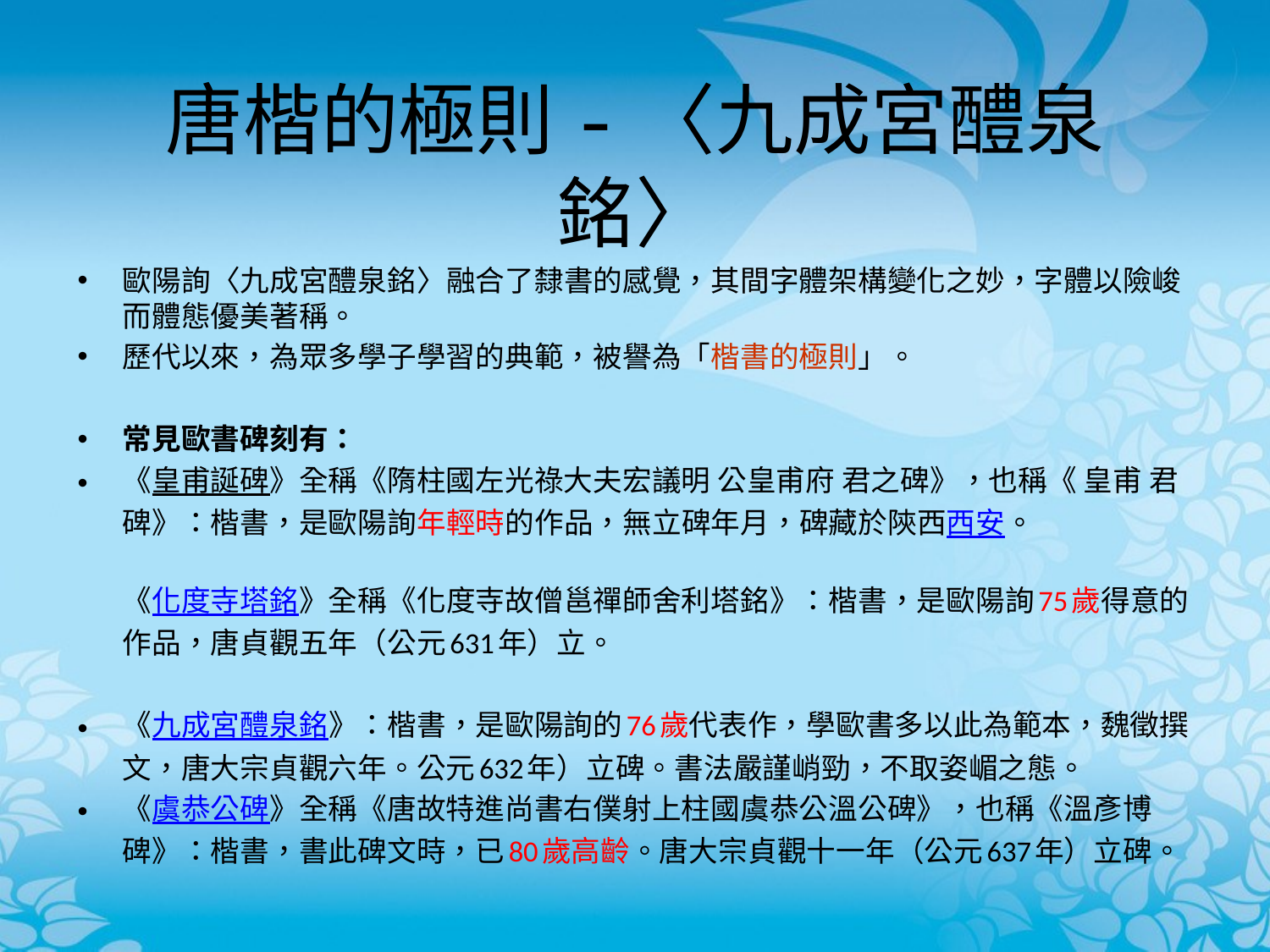

# 唐楷的極則-〈九成宮醴泉銘〉
歐陽詢〈九成宮醴泉銘〉融合了隸書的感覺，其間字體架構變化之妙，字體以險峻而體態優美著稱。
歷代以來，為眾多學子學習的典範，被譽為「楷書的極則」。

常見歐書碑刻有：
《皇甫誕碑》全稱《隋柱國左光祿大夫宏議明 公皇甫府 君之碑》，也稱《 皇甫 君碑》：楷書，是歐陽詢年輕時的作品，無立碑年月，碑藏於陝西西安。
《化度寺塔銘》全稱《化度寺故僧邕禪師舍利塔銘》：楷書，是歐陽詢75歲得意的作品，唐貞觀五年（公元631年）立。

《九成宮醴泉銘》：楷書，是歐陽詢的76歲代表作，學歐書多以此為範本，魏徵撰文，唐大宗貞觀六年。公元632年）立碑。書法嚴謹峭勁，不取姿嵋之態。
《虞恭公碑》全稱《唐故特進尚書右僕射上柱國虞恭公溫公碑》，也稱《溫彥博碑》：楷書，書此碑文時，已80歲高齡。唐大宗貞觀十一年（公元637年）立碑。